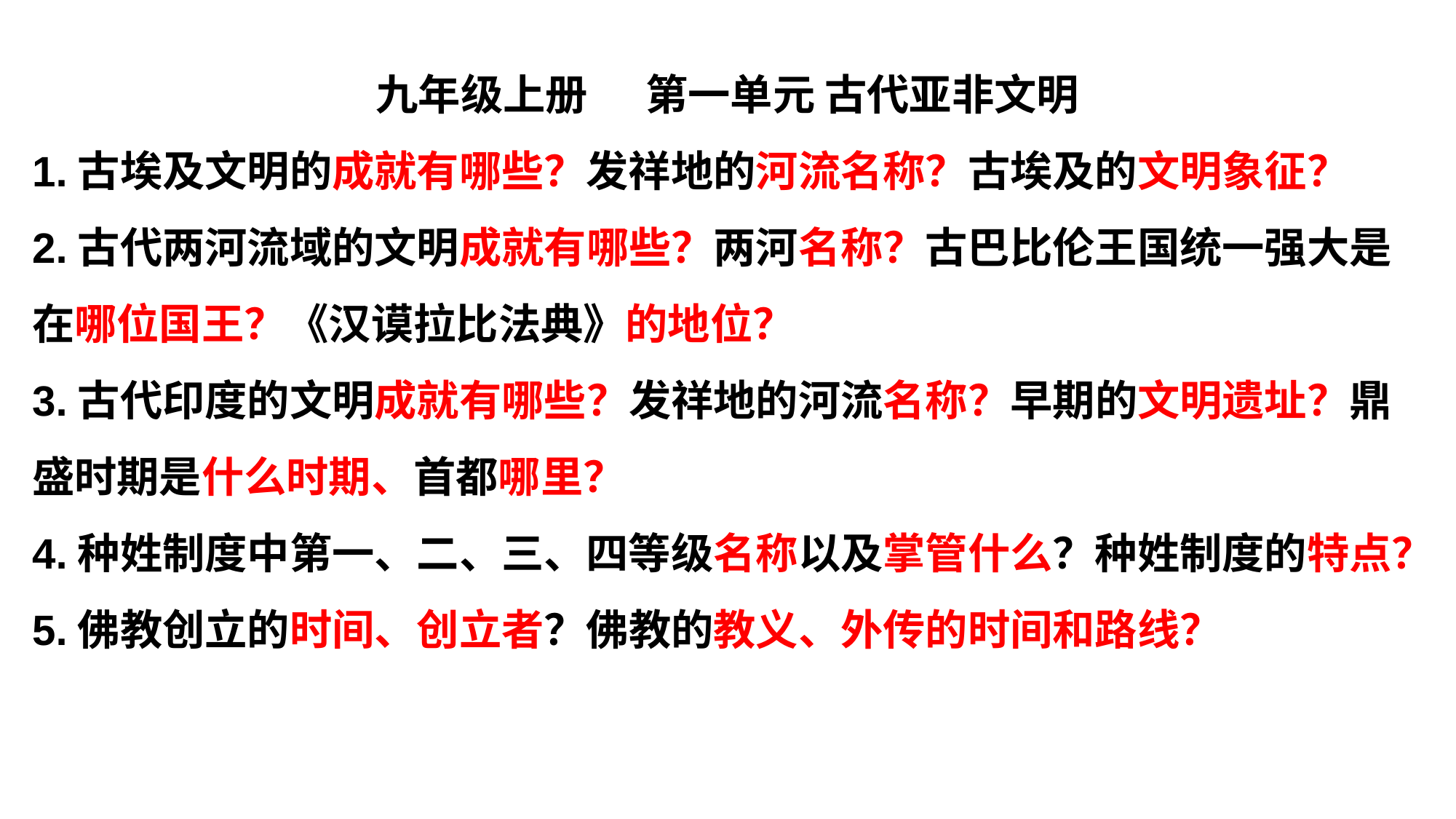

九年级上册      第一单元 古代亚非文明
1.古埃及文明的成就有哪些？发祥地的河流名称？古埃及的文明象征？
2.古代两河流域的文明成就有哪些？两河名称？古巴比伦王国统一强大是在哪位国王？《汉谟拉比法典》的地位？
3.古代印度的文明成就有哪些？发祥地的河流名称？早期的文明遗址？鼎盛时期是什么时期、首都哪里？
4.种姓制度中第一、二、三、四等级名称以及掌管什么？种姓制度的特点？
5.佛教创立的时间、创立者？佛教的教义、外传的时间和路线？